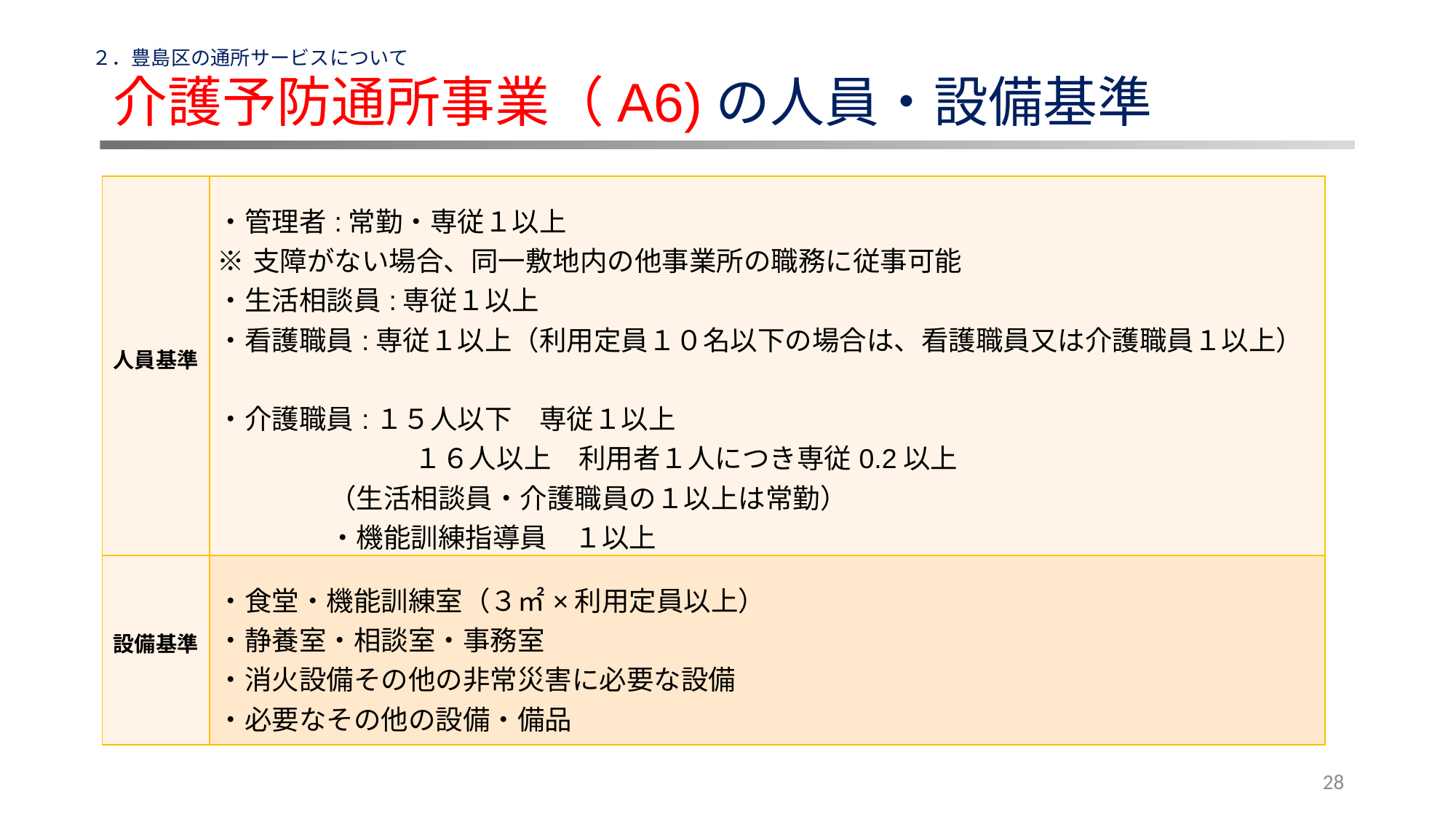

２．豊島区の通所サービスについて
# 介護予防通所事業（A6)の人員・設備基準

| 人員基準 | ・管理者:常勤・専従１以上 ※支障がない場合、同一敷地内の他事業所の職務に従事可能 ・生活相談員:専従１以上 ・看護職員:専従１以上（利用定員１０名以下の場合は、看護職員又は介護職員１以上）　　　　　　　 ・介護職員:１５人以下　専従１以上 　　　　　　　 １６人以上　利用者１人につき専従0.2以上 （生活相談員・介護職員の１以上は常勤） ・機能訓練指導員　１以上 |
| --- | --- |
| 設備基準 | ・食堂・機能訓練室（３㎡×利用定員以上） ・静養室・相談室・事務室 ・消火設備その他の非常災害に必要な設備 ・必要なその他の設備・備品 |
28